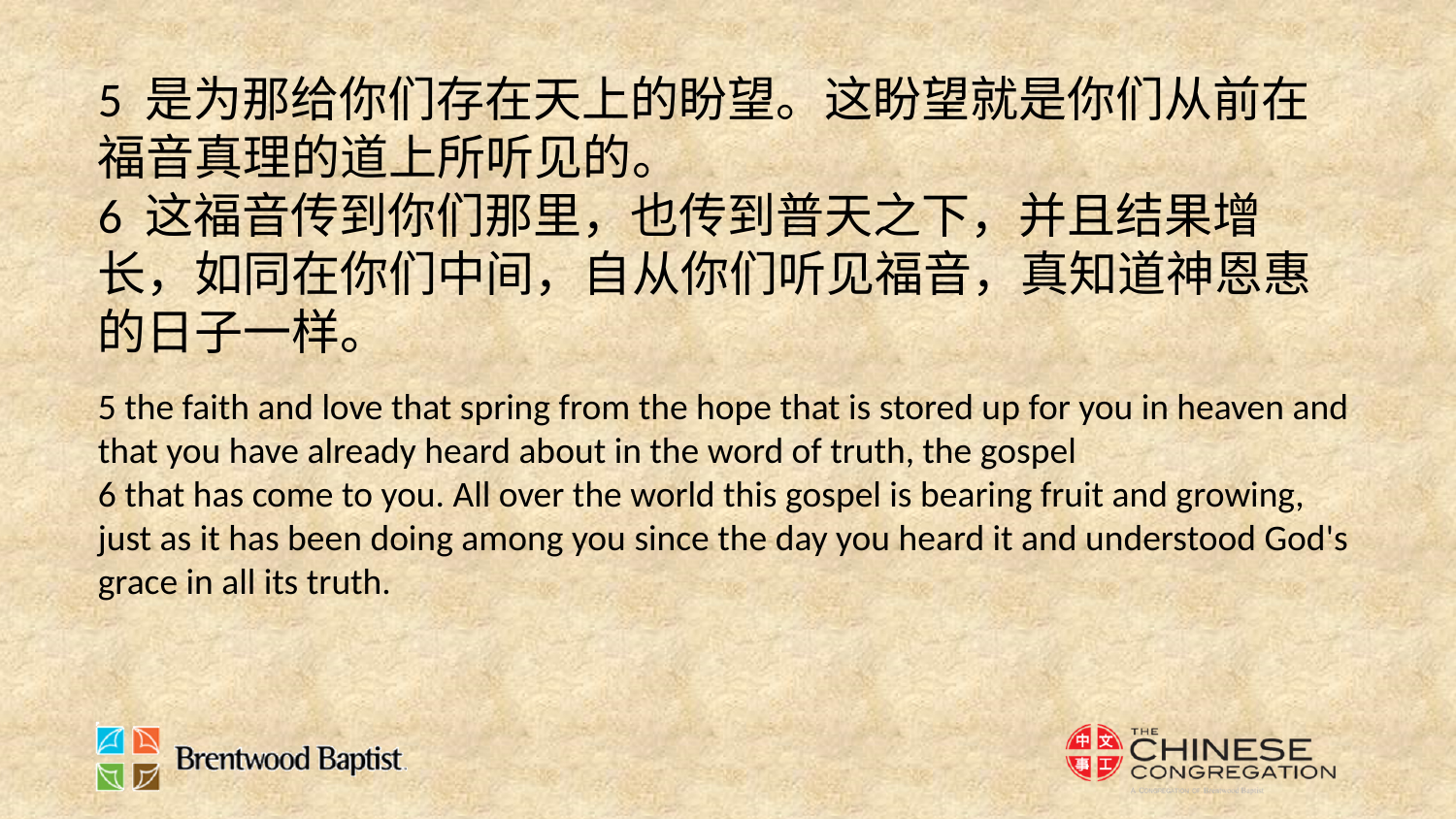

5 是为那给你们存在天上的盼望。这盼望就是你们从前在福音真理的道上所听见的。
6 这福音传到你们那里，也传到普天之下，并且结果增长，如同在你们中间，自从你们听见福音，真知道神恩惠的日子一样。

5 the faith and love that spring from the hope that is stored up for you in heaven and that you have already heard about in the word of truth, the gospel
6 that has come to you. All over the world this gospel is bearing fruit and growing, just as it has been doing among you since the day you heard it and understood God's grace in all its truth.